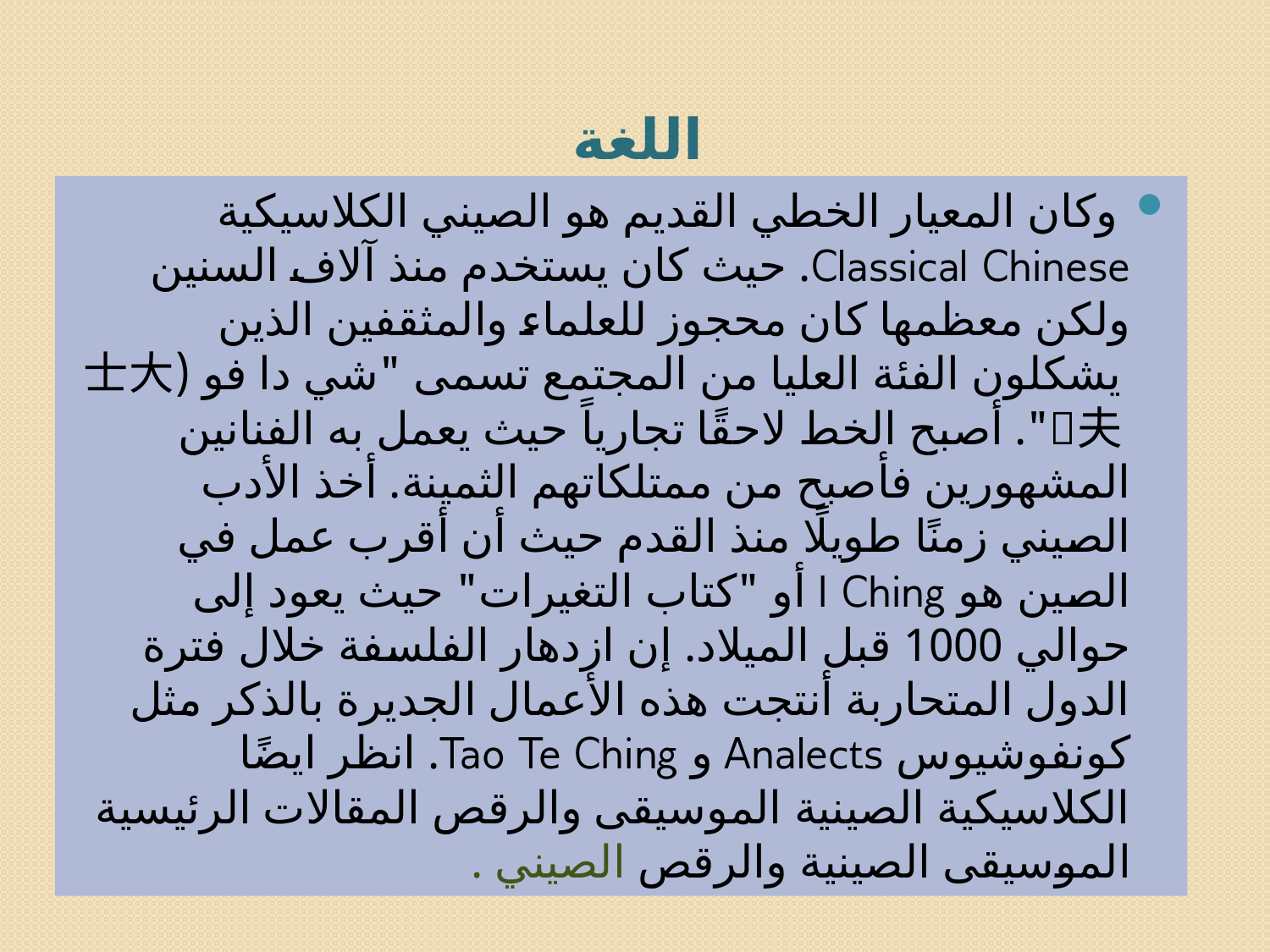

# اللغة
 وكان المعيار الخطي القديم هو الصيني الكلاسيكية Classical Chinese. حيث كان يستخدم منذ آلاف السنين ولكن معظمها كان محجوز للعلماء والمثقفين الذين يشكلون الفئة العليا من المجتمع تسمى "شي دا فو (士大夫）". أصبح الخط لاحقًا تجارياً حيث يعمل به الفنانين المشهورين فأصبح من ممتلكاتهم الثمينة. أخذ الأدب الصيني زمنًا طويلًا منذ القدم حيث أن أقرب عمل في الصين هو I Ching أو "كتاب التغيرات" حيث يعود إلى حوالي 1000 قبل الميلاد. إن ازدهار الفلسفة خلال فترة الدول المتحاربة أنتجت هذه الأعمال الجديرة بالذكر مثل كونفوشيوس Analects و Tao Te Ching. انظر ايضًا الكلاسيكية الصينية الموسيقى والرقص المقالات الرئيسية الموسيقى الصينية والرقص الصيني .